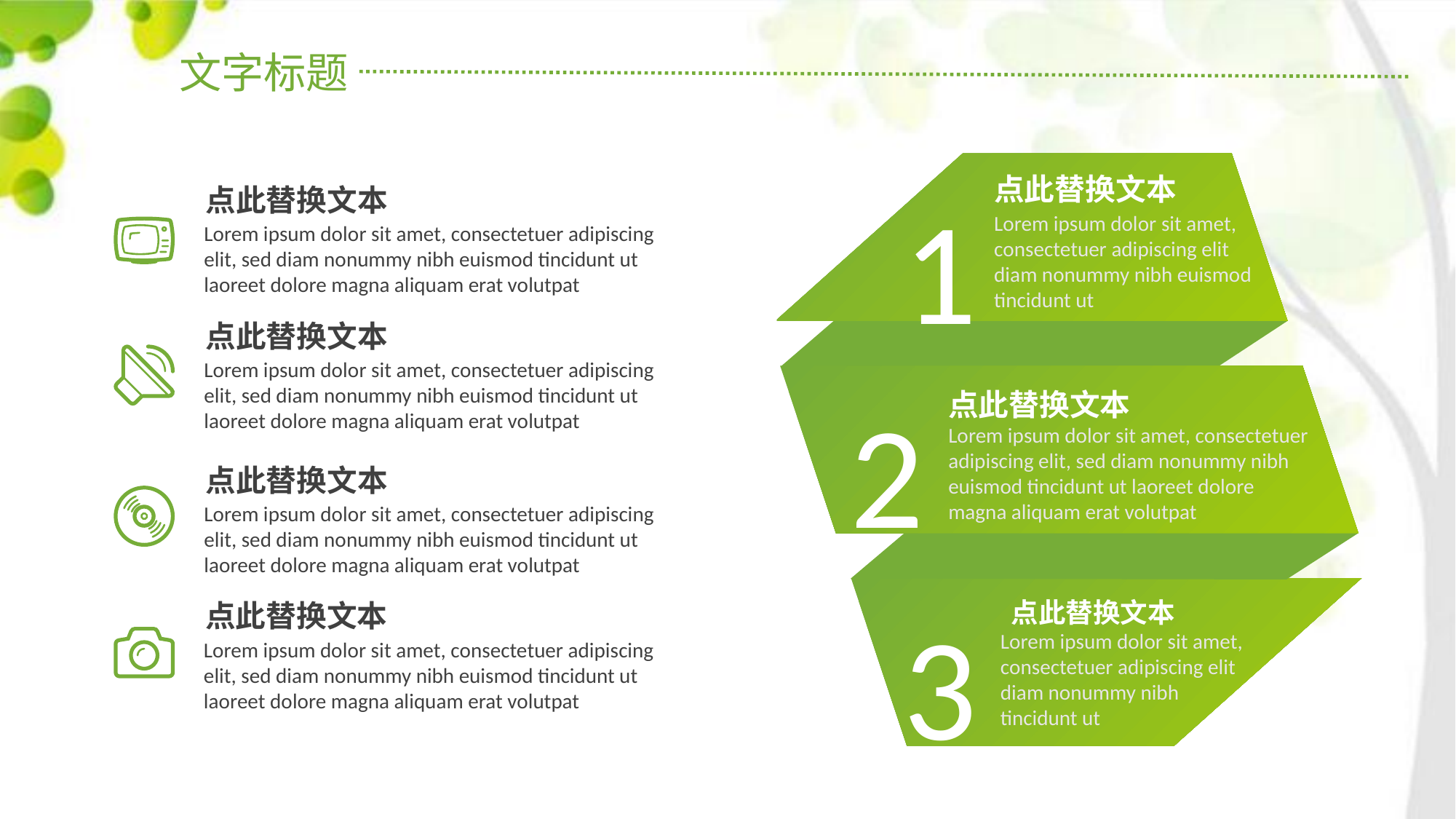

文字标题
1

点此替换文本
Lorem ipsum dolor sit amet, consectetuer adipiscing elit
diam nonummy nibh euismod tincidunt ut

2

点此替换文本
Lorem ipsum dolor sit amet, consectetuer adipiscing elit, sed diam nonummy nibh euismod tincidunt ut laoreet dolore magna aliquam erat volutpat

3

点此替换文本
Lorem ipsum dolor sit amet, consectetuer adipiscing elit
diam nonummy nibh
tincidunt ut
点此替换文本
Lorem ipsum dolor sit amet, consectetuer adipiscing elit, sed diam nonummy nibh euismod tincidunt ut laoreet dolore magna aliquam erat volutpat

点此替换文本
Lorem ipsum dolor sit amet, consectetuer adipiscing elit, sed diam nonummy nibh euismod tincidunt ut laoreet dolore magna aliquam erat volutpat

点此替换文本
Lorem ipsum dolor sit amet, consectetuer adipiscing elit, sed diam nonummy nibh euismod tincidunt ut laoreet dolore magna aliquam erat volutpat

点此替换文本
Lorem ipsum dolor sit amet, consectetuer adipiscing elit, sed diam nonummy nibh euismod tincidunt ut laoreet dolore magna aliquam erat volutpat